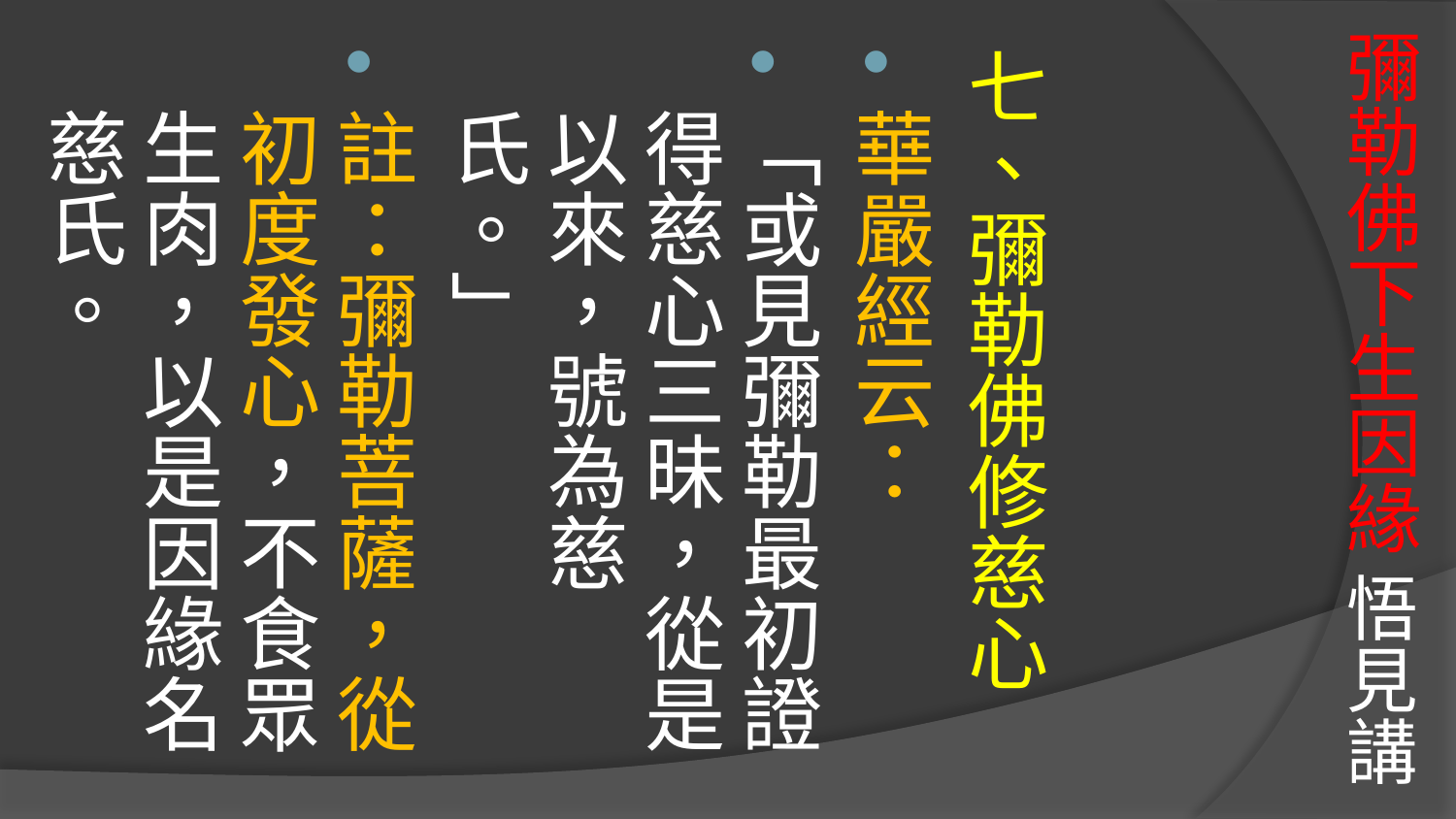

# 彌勒佛下生因緣 悟見講
七、彌勒佛修慈心
華嚴經云：
「或見彌勒最初證得慈心三昧，從是以來，號為慈氏。」
註：彌勒菩薩，從初度發心，不食眾生肉，以是因緣名慈氏。